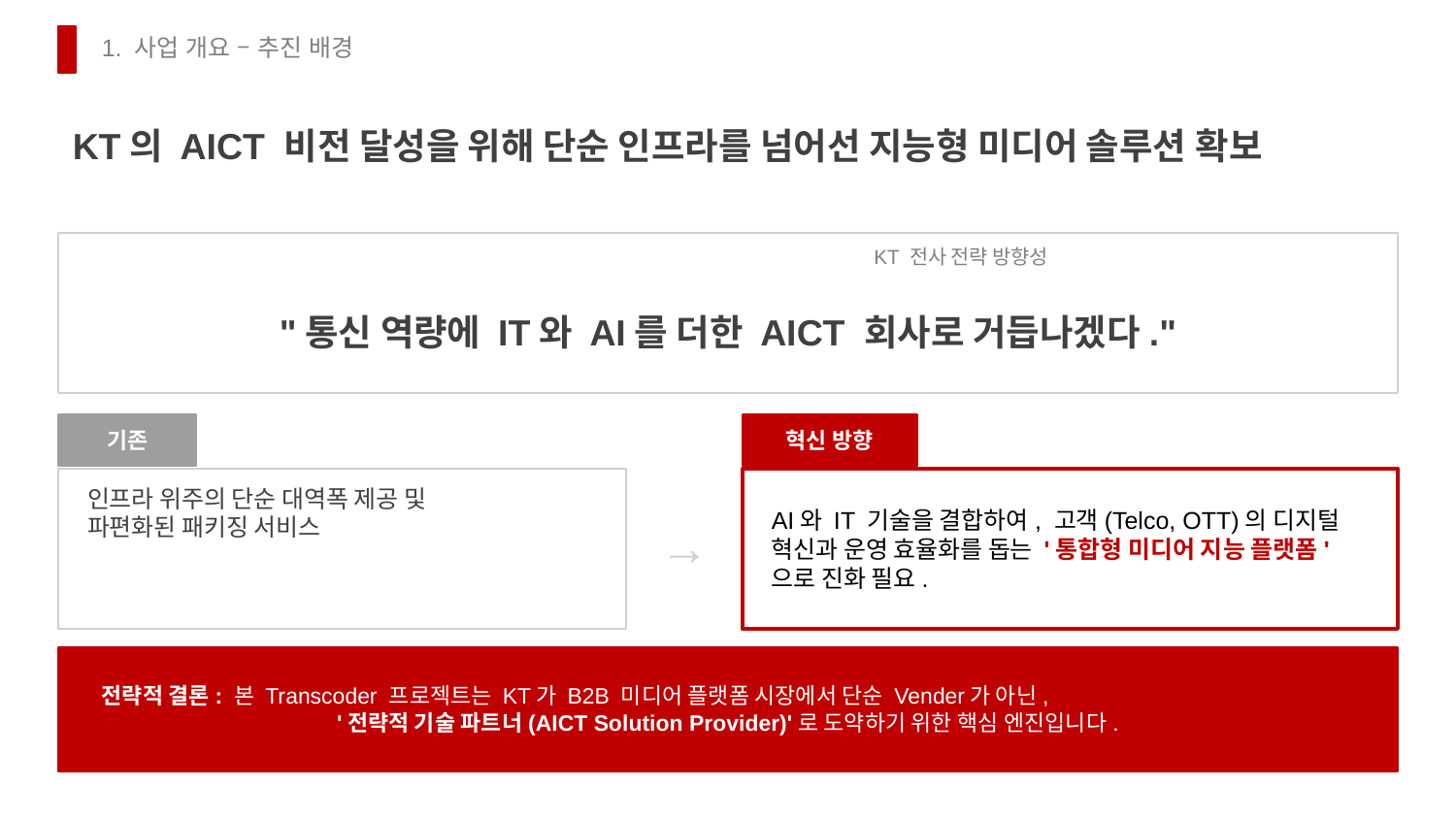

1. 사업 개요 – 추진 배경

KT의 AICT 비전 달성을 위해 단순 인프라를 넘어선 지능형 미디어 솔루션 확보

KT 전사 전략 방향성
"통신 역량에 IT와 AI를 더한 AICT 회사로 거듭나겠다."

기존

혁신 방향

인프라 위주의 단순 대역폭 제공 및
파편화된 패키징 서비스
AI와 IT 기술을 결합하여, 고객(Telco, OTT)의 디지털 혁신과 운영 효율화를 돕는 '통합형 미디어 지능 플랫폼'으로 진화 필요.
→

전략적 결론: 본 Transcoder 프로젝트는 KT가 B2B 미디어 플랫폼 시장에서 단순 Vender가 아닌,
'전략적 기술 파트너(AICT Solution Provider)'로 도약하기 위한 핵심 엔진입니다.